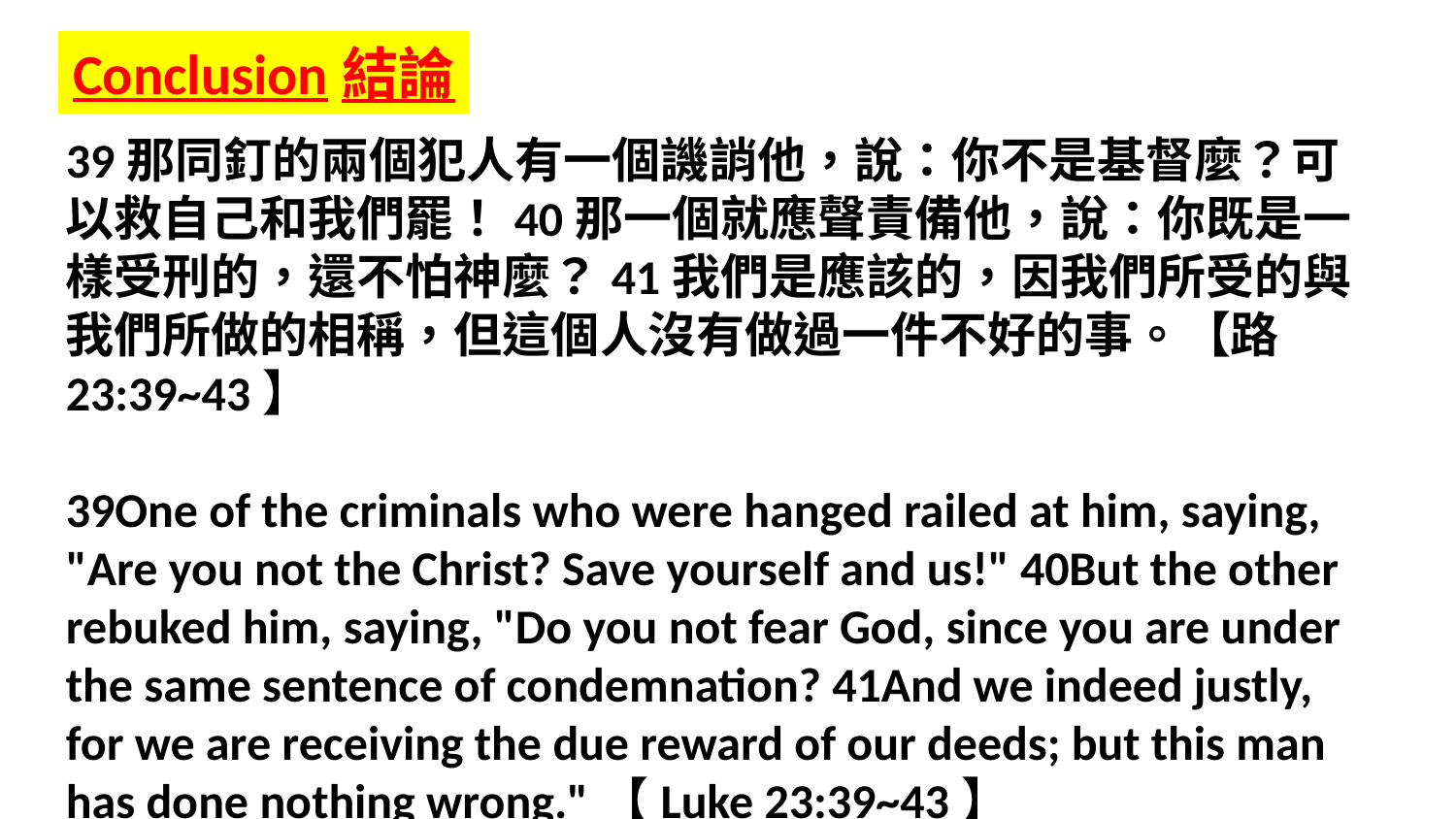

Conclusion結論
39那同釘的兩個犯人有一個譏誚他，說：你不是基督麼？可以救自己和我們罷！40那一個就應聲責備他，說：你既是一樣受刑的，還不怕神麼？41我們是應該的，因我們所受的與我們所做的相稱，但這個人沒有做過一件不好的事。【路 23:39~43】

39One of the criminals who were hanged railed at him, saying, "Are you not the Christ? Save yourself and us!" 40But the other rebuked him, saying, "Do you not fear God, since you are under the same sentence of condemnation? 41And we indeed justly, for we are receiving the due reward of our deeds; but this man has done nothing wrong."【Luke 23:39~43】